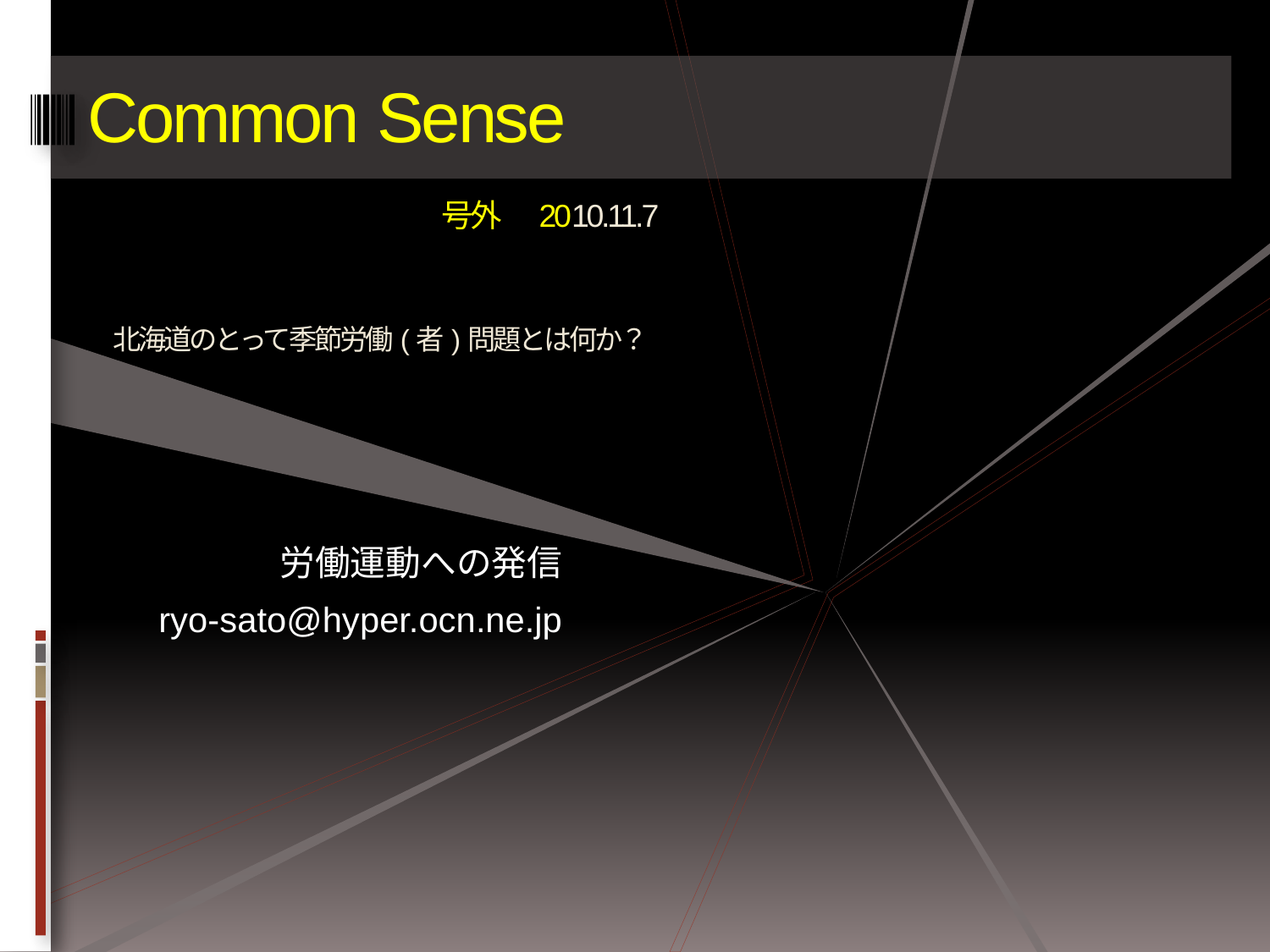

# Common Sense 　 　　　　　号外　2010.11.7 　北海道のとって季節労働(者)問題とは何か？

労働運動への発信
ryo-sato@hyper.ocn.ne.jp